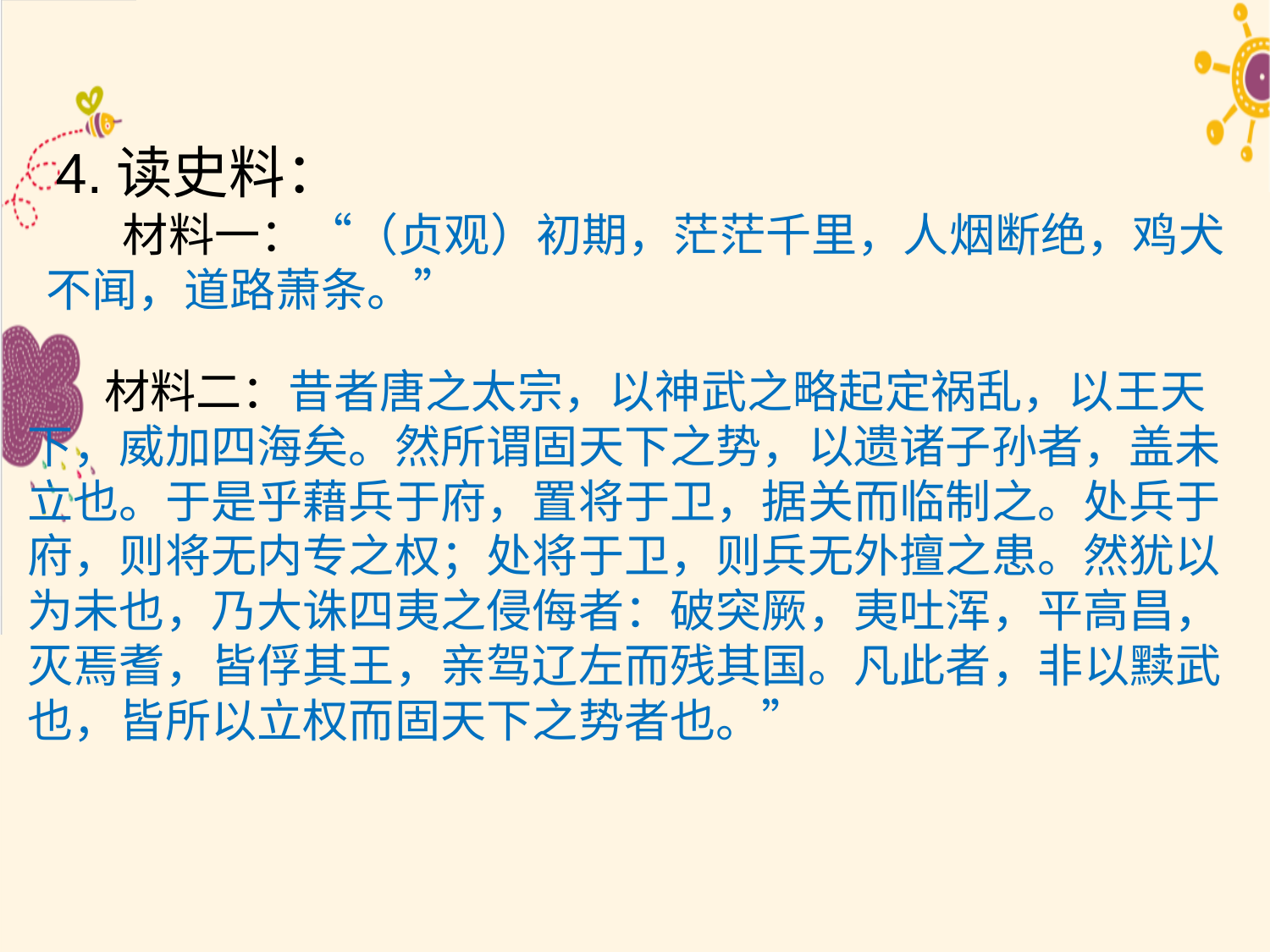

4.读史料：
       材料一：“（贞观）初期，茫茫千里，人烟断绝，鸡犬不闻，道路萧条。”
       材料二：昔者唐之太宗，以神武之略起定祸乱，以王天下，威加四海矣。然所谓固天下之势，以遗诸子孙者，盖未立也。于是乎藉兵于府，置将于卫，据关而临制之。处兵于府，则将无内专之权；处将于卫，则兵无外擅之患。然犹以为未也，乃大诛四夷之侵侮者：破突厥，夷吐浑，平高昌，灭焉耆，皆俘其王，亲驾辽左而残其国。凡此者，非以黩武也，皆所以立权而固天下之势者也。”